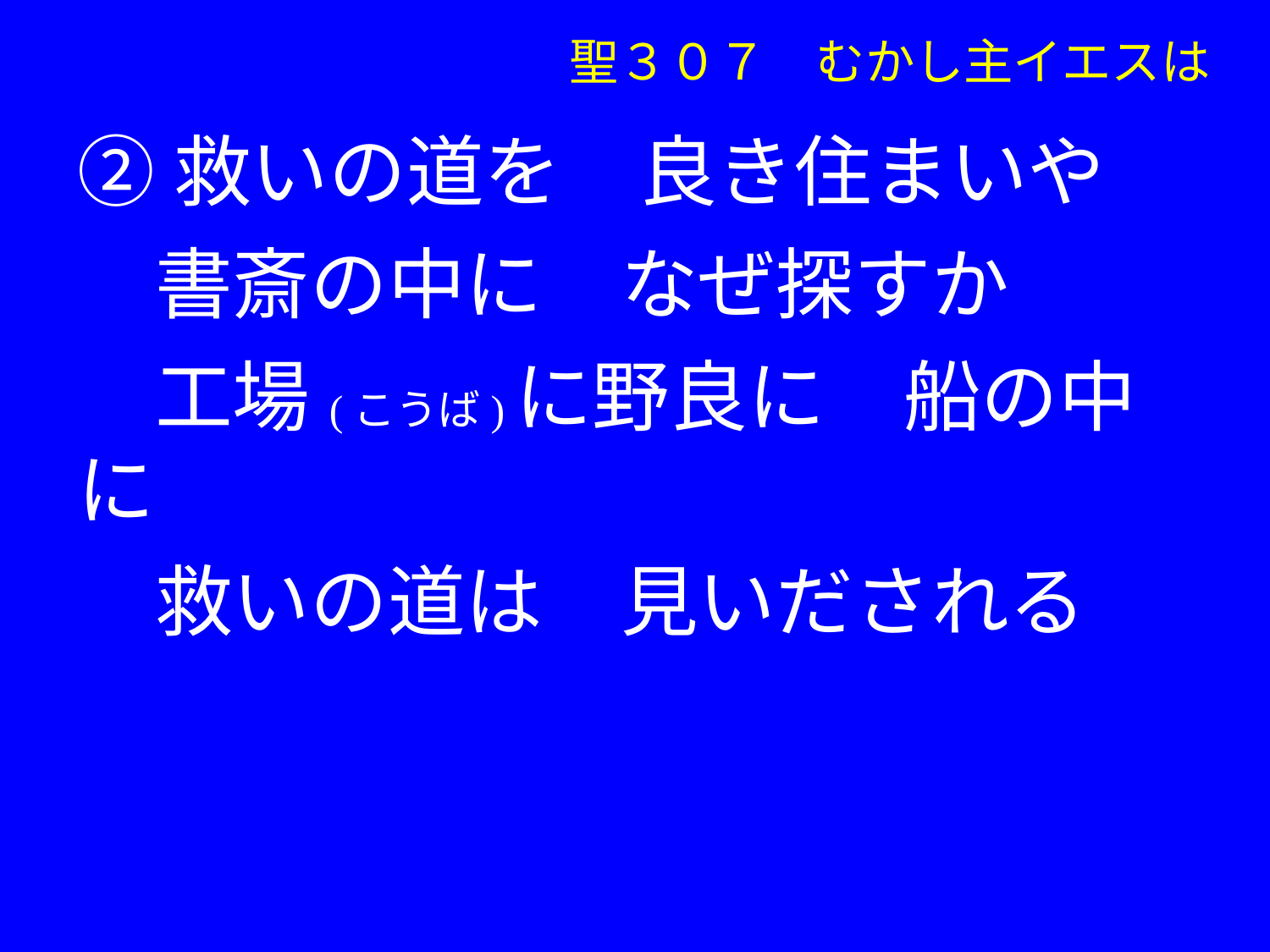

聖３０７　むかし主イエスは
②救いの道を　良き住まいや
　書斎の中に　なぜ探すか
　工場(こうば)に野良に　船の中に
　救いの道は　見いだされる